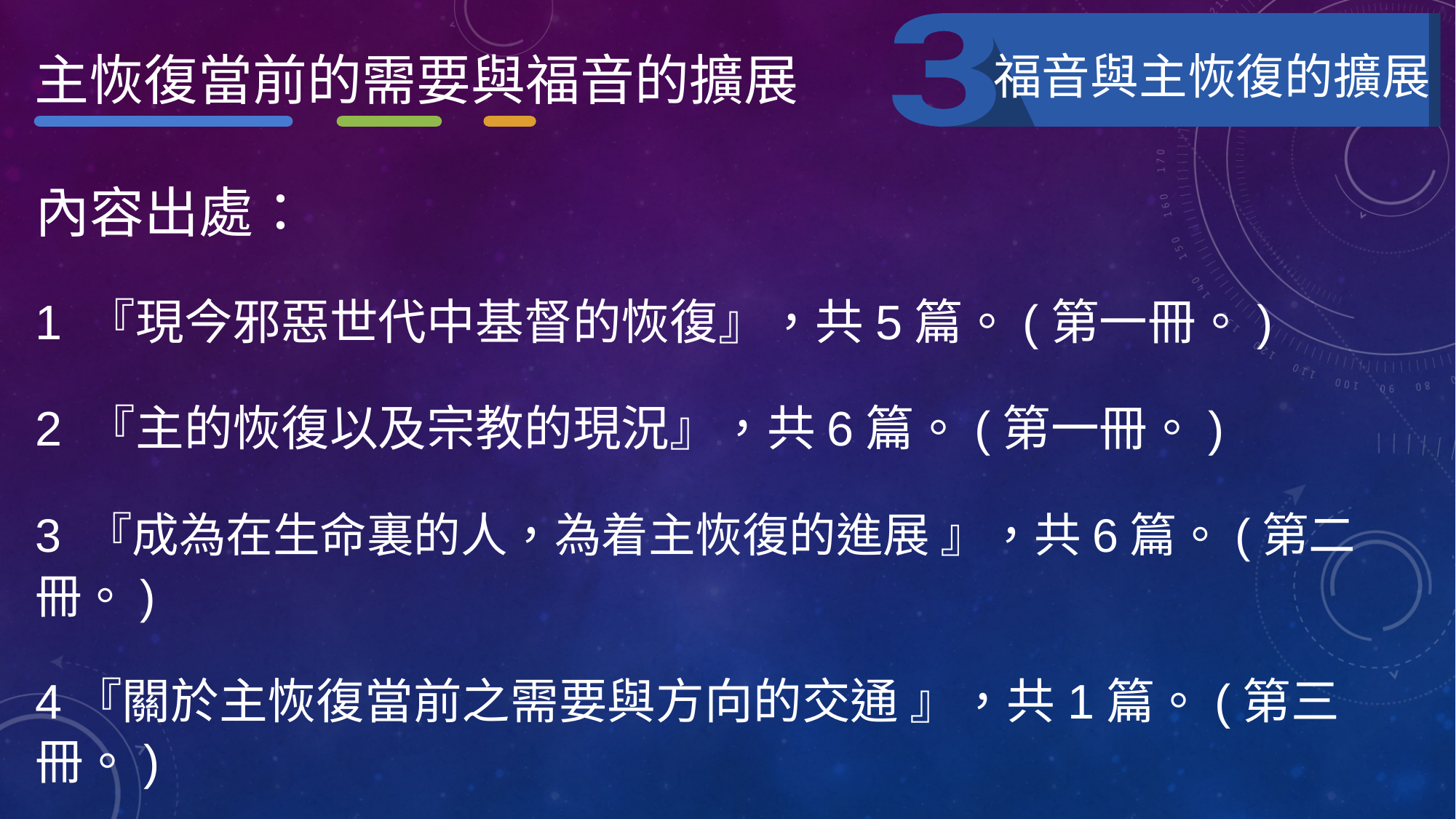

主恢復當前的需要與福音的擴展

福音與主恢復的擴展

內容出處：
1 『現今邪惡世代中基督的恢復』，共5篇。(第一冊。)
2 『主的恢復以及宗教的現況』，共6篇。(第一冊。)
3 『成為在生命裏的人，為着主恢復的進展 』，共6篇。(第二冊。)
4『關於主恢復當前之需要與方向的交通 』，共1篇。(第三冊。)